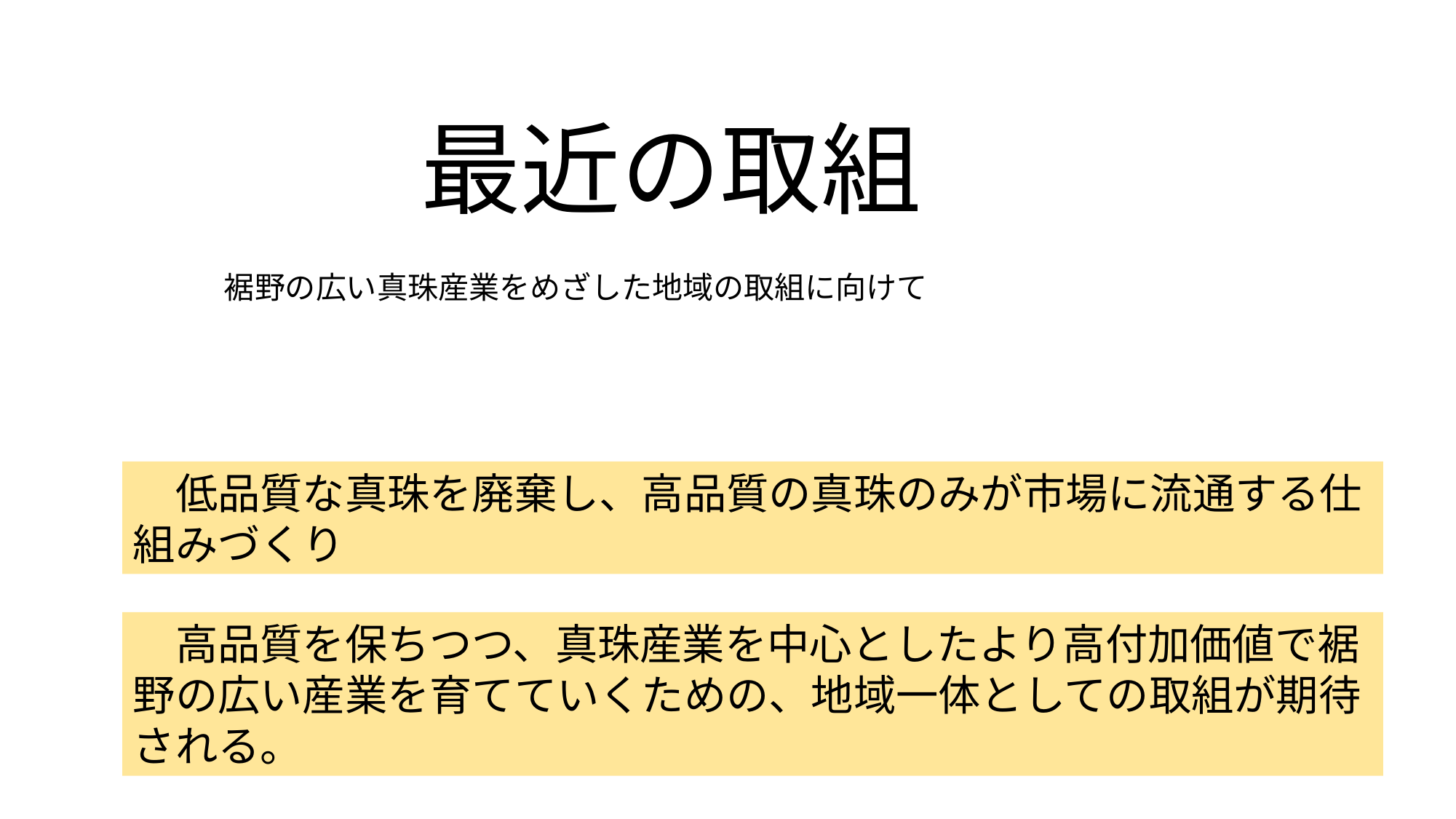

最近の取組
# 裾野の広い真珠産業をめざした地域の取組に向けて
　低品質な真珠を廃棄し、高品質の真珠のみが市場に流通する仕組みづくり
　高品質を保ちつつ、真珠産業を中心としたより高付加価値で裾野の広い産業を育てていくための、地域一体としての取組が期待される。